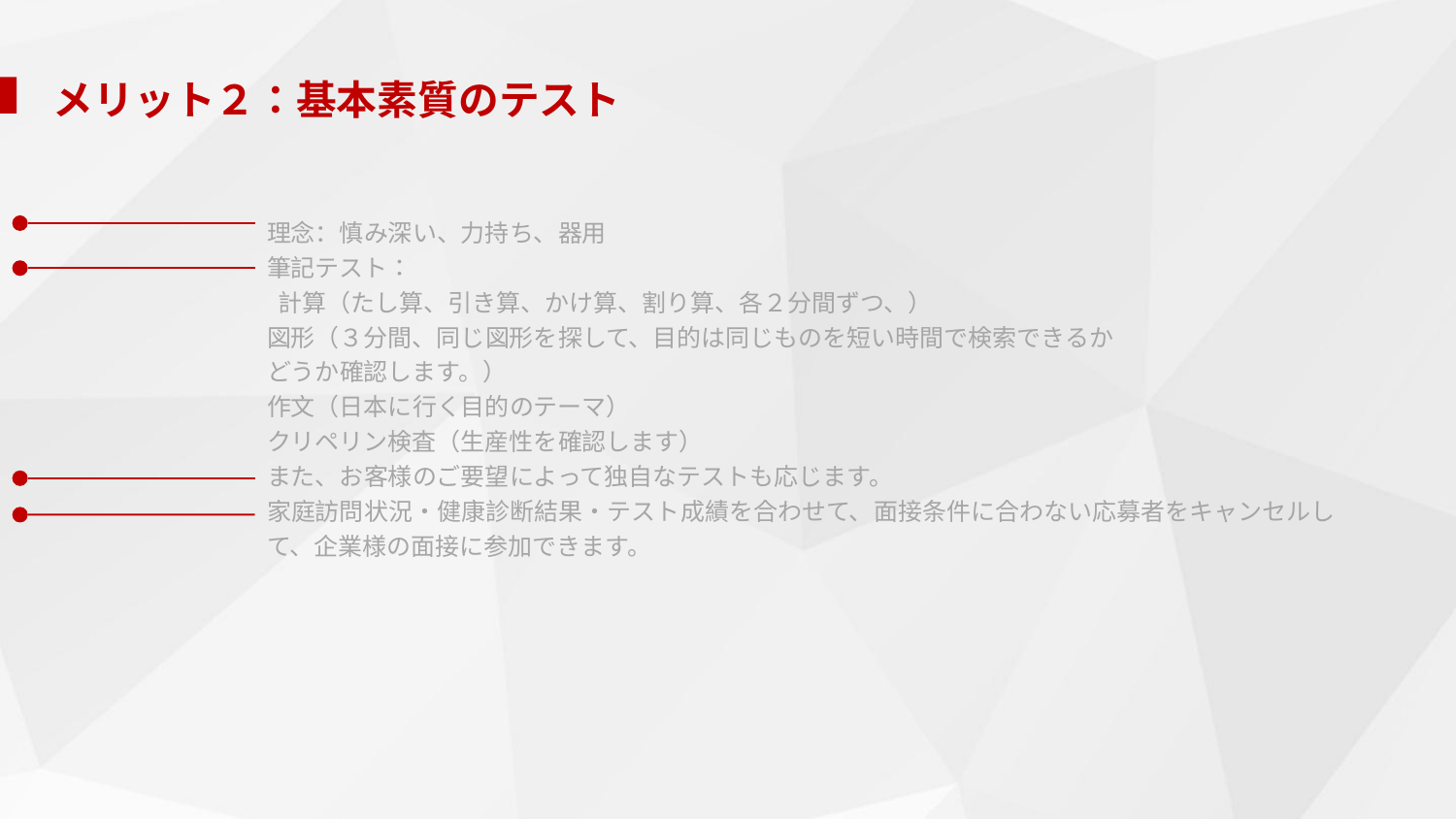

メリット２：基本素質のテスト

理念：慎み深い、力持ち、器用
筆記テスト：
 計算（たし算、引き算、かけ算、割り算、各２分間ずつ、）
図形（３分間、同じ図形を探して、目的は同じものを短い時間で検索できるか
どうか確認します。）
作文（日本に行く目的のテーマ）
クリペリン検査（生産性を確認します）
また、お客様のご要望によって独自なテストも応じます。
家庭訪問状況・健康診断結果・テスト成績を合わせて、面接条件に合わない応募者をキャンセルして、企業様の面接に参加できます。